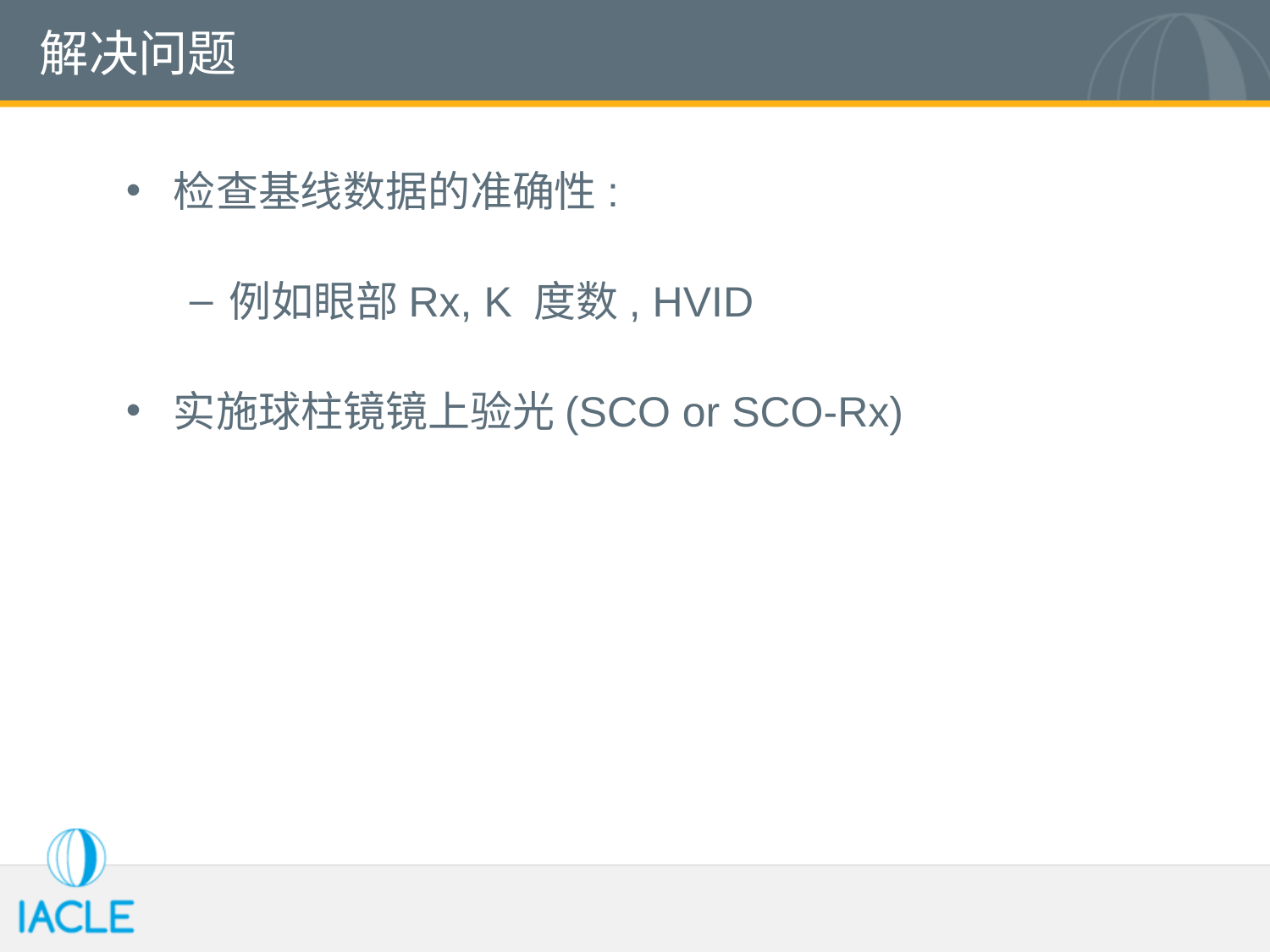

解决问题
检查基线数据的准确性:
例如眼部Rx, K 度数, HVID
实施球柱镜镜上验光(SCO or SCO-Rx)